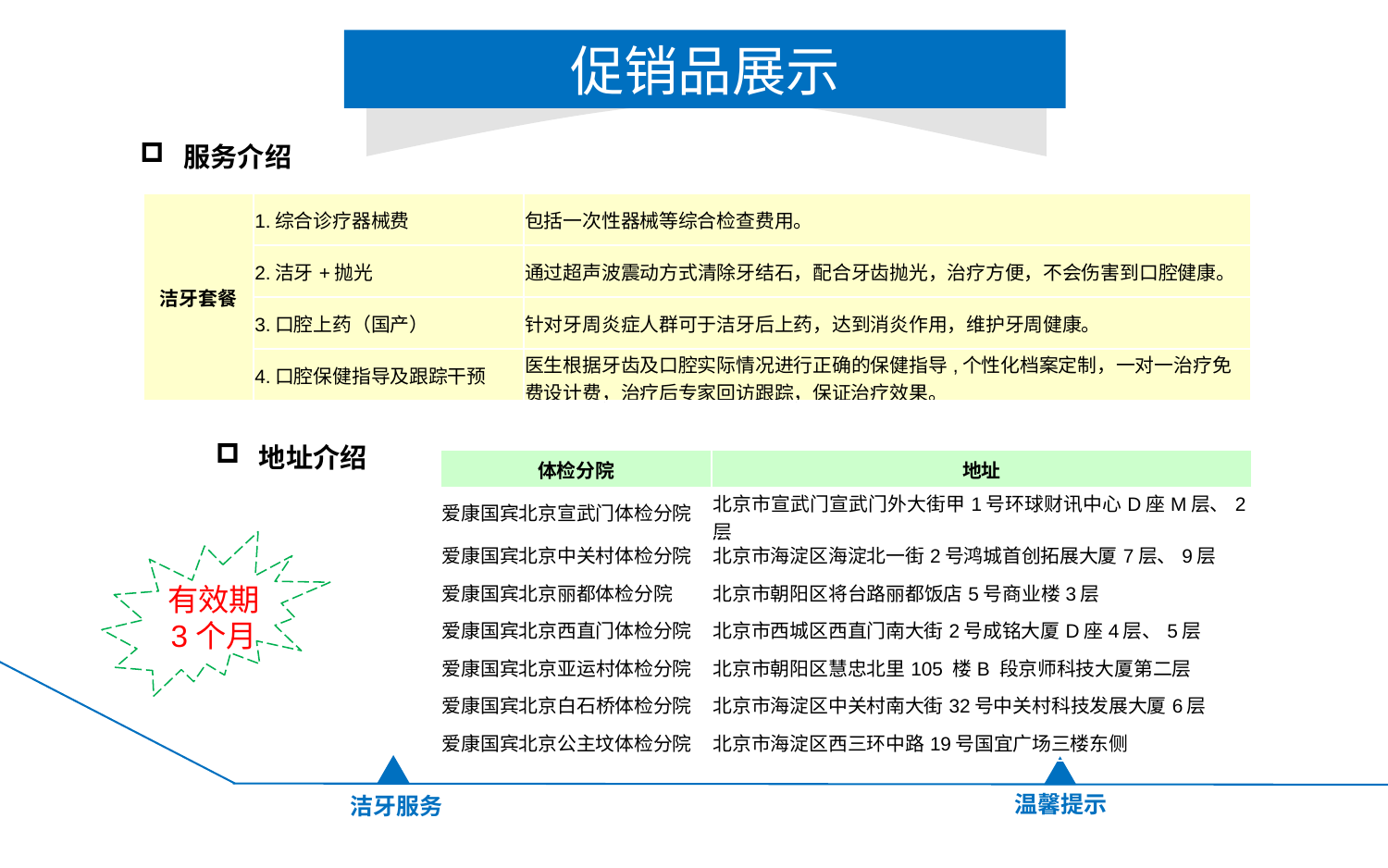

促销品展示

服务介绍
| 洁牙套餐 | 1.综合诊疗器械费 | 包括一次性器械等综合检查费用。 |
| --- | --- | --- |
|  | 2.洁牙+抛光 | 通过超声波震动方式清除牙结石，配合牙齿抛光，治疗方便，不会伤害到口腔健康。 |
|  | 3.口腔上药（国产） | 针对牙周炎症人群可于洁牙后上药，达到消炎作用，维护牙周健康。 |
|  | 4.口腔保健指导及跟踪干预 | 医生根据牙齿及口腔实际情况进行正确的保健指导,个性化档案定制，一对一治疗免费设计费，治疗后专家回访跟踪，保证治疗效果。 |
地址介绍
| 体检分院 | 地址 |
| --- | --- |
| 爱康国宾北京宣武门体检分院 | 北京市宣武门宣武门外大街甲1号环球财讯中心D座M层、2层 |
| 爱康国宾北京中关村体检分院 | 北京市海淀区海淀北一街2号鸿城首创拓展大厦7层、9层 |
| 爱康国宾北京丽都体检分院 | 北京市朝阳区将台路丽都饭店5号商业楼3层 |
| 爱康国宾北京西直门体检分院 | 北京市西城区西直门南大街2号成铭大厦D座4层、5层 |
| 爱康国宾北京亚运村体检分院 | 北京市朝阳区慧忠北里105 楼B 段京师科技大厦第二层 |
| 爱康国宾北京白石桥体检分院 | 北京市海淀区中关村南大街32号中关村科技发展大厦6层 |
| 爱康国宾北京公主坟体检分院 | 北京市海淀区西三环中路19号国宜广场三楼东侧 |

有效期
3个月

温馨提示
洁牙服务